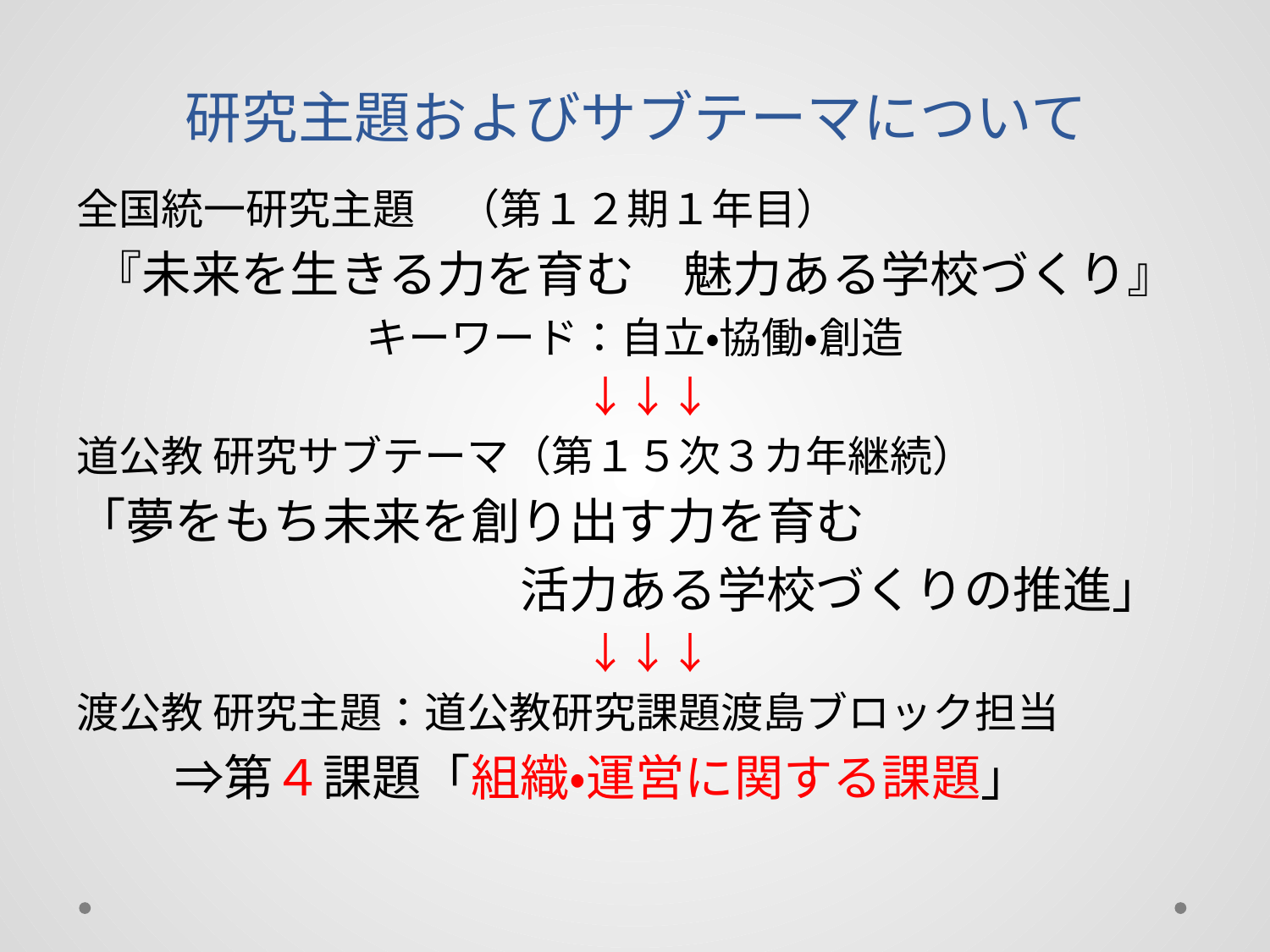

# 研究主題およびサブテーマについて
全国統一研究主題　（第１２期１年目）
『未来を生きる力を育む　魅力ある学校づくり』
キーワード：自立・協働・創造
　　　　　　　　　　　　↓↓↓
道公教 研究サブテーマ（第１５次３カ年継続）
「夢をもち未来を創り出す力を育む
　　　　　　　　　活力ある学校づくりの推進」
　　　　　　　　　　　　↓↓↓
渡公教 研究主題：道公教研究課題渡島ブロック担当
　　⇒第４課題「組織・運営に関する課題」